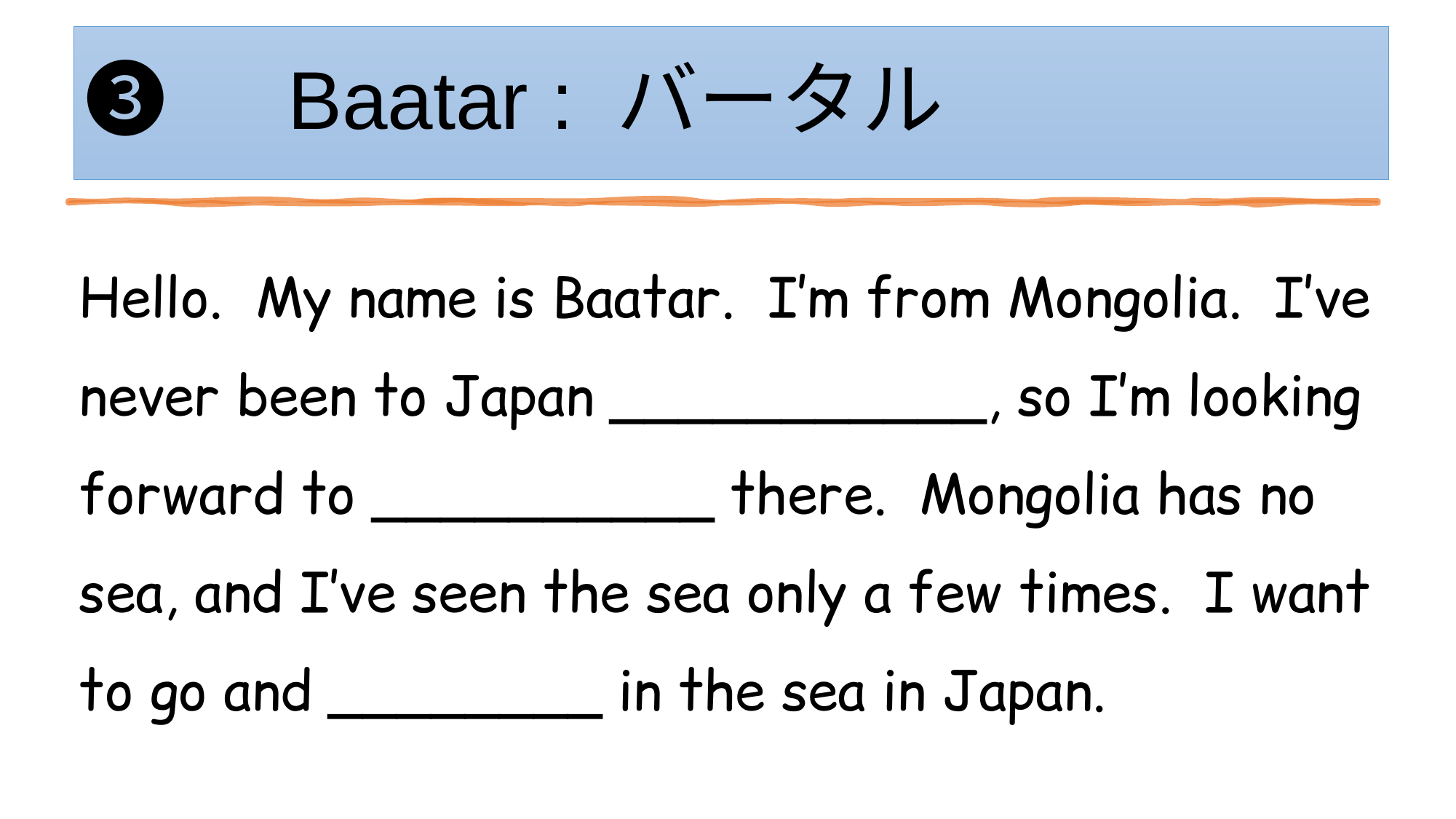

# ❸　Baatar : バータル

Hello.  My name is Baatar.  I’m from Mongolia.  I’ve never been to Japan ___________, so I’m looking forward to __________ there.  Mongolia has no sea, and I’ve seen the sea only a few times.  I want to go and ________ in the sea in Japan.